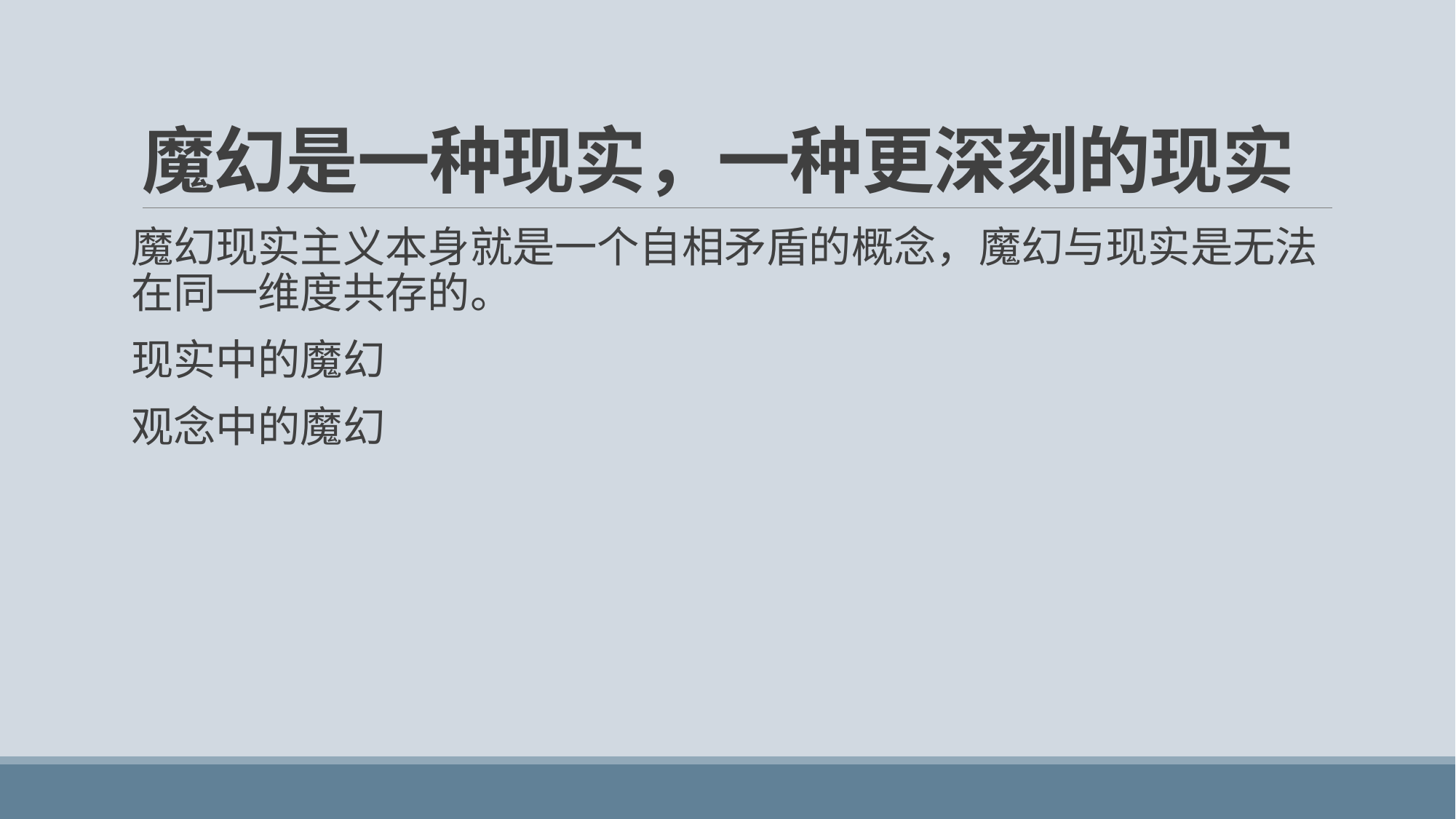

# 魔幻是一种现实，一种更深刻的现实
魔幻现实主义本身就是一个自相矛盾的概念，魔幻与现实是无法在同一维度共存的。
现实中的魔幻
观念中的魔幻